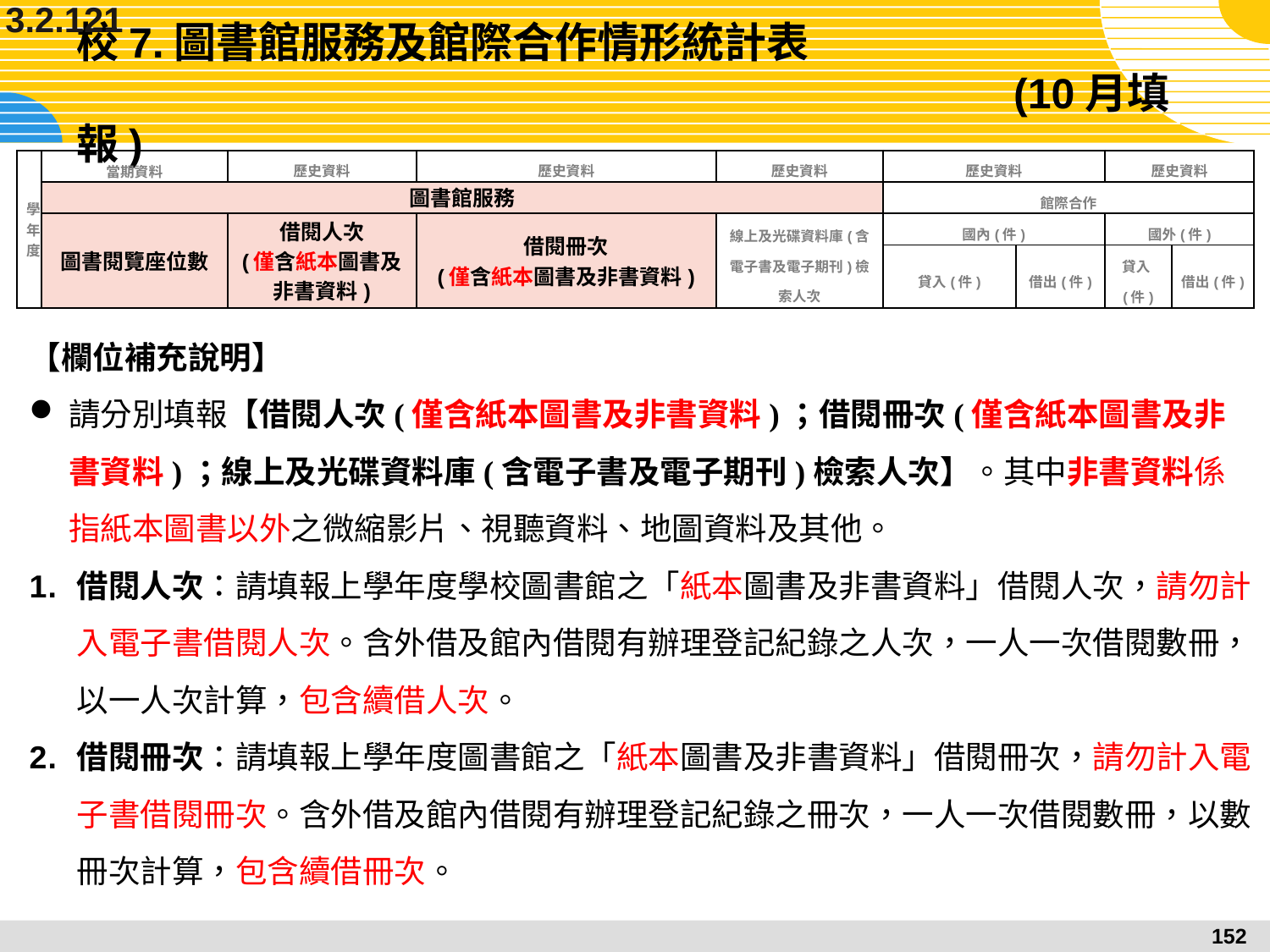

3.2.121
# 校7.圖書館服務及館際合作情形統計表                                							    (10月填報)
| 學年度 | 當期資料 | 歷史資料 | 歷史資料 | 歷史資料 | 歷史資料 |  | 歷史資料 |  |
| --- | --- | --- | --- | --- | --- | --- | --- | --- |
|  | 圖書館服務 |  |  |  | 館際合作 |  |  |  |
|  | 圖書閱覽座位數 | 借閱人次 (僅含紙本圖書及非書資料) | 借閱冊次 (僅含紙本圖書及非書資料) | 線上及光碟資料庫(含電子書及電子期刊)檢索人次 | 國內(件) |  | 國外(件) |  |
|  |  |  |  |  | 貸入(件) | 借出(件) | 貸入(件) | 借出(件) |
【欄位補充說明】
請分別填報【借閱人次(僅含紙本圖書及非書資料)；借閱冊次(僅含紙本圖書及非書資料)；線上及光碟資料庫(含電子書及電子期刊)檢索人次】。其中非書資料係指紙本圖書以外之微縮影片、視聽資料、地圖資料及其他。
借閱人次：請填報上學年度學校圖書館之「紙本圖書及非書資料」借閱人次，請勿計入電子書借閱人次。含外借及館內借閱有辦理登記紀錄之人次，一人一次借閱數冊，以一人次計算，包含續借人次。
借閱冊次：請填報上學年度圖書館之「紙本圖書及非書資料」借閱冊次，請勿計入電子書借閱冊次。含外借及館內借閱有辦理登記紀錄之冊次，一人一次借閱數冊，以數冊次計算，包含續借冊次。